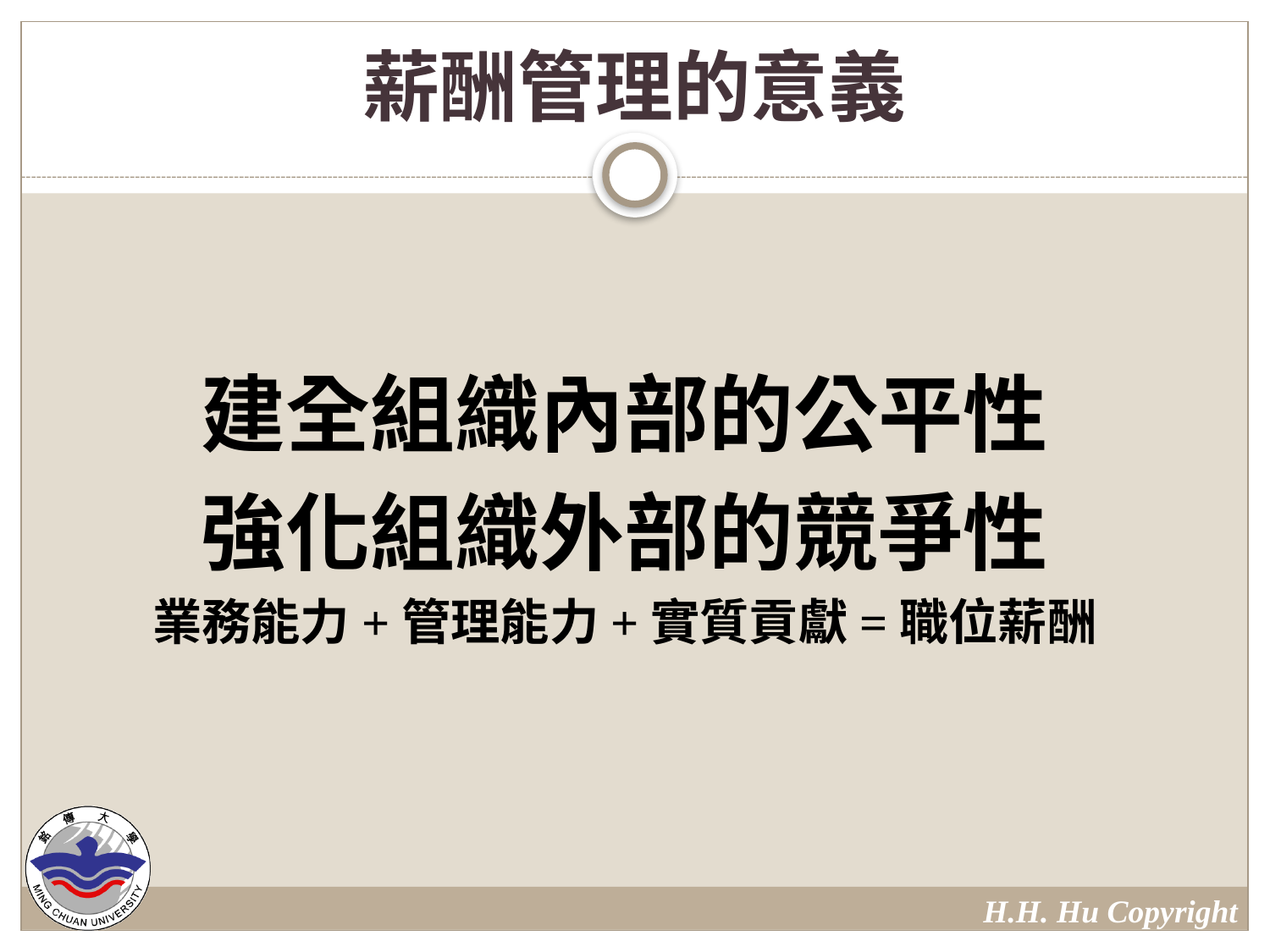

# 薪酬管理的意義

建全組織內部的公平性
強化組織外部的競爭性
業務能力+管理能力+實質貢獻=職位薪酬